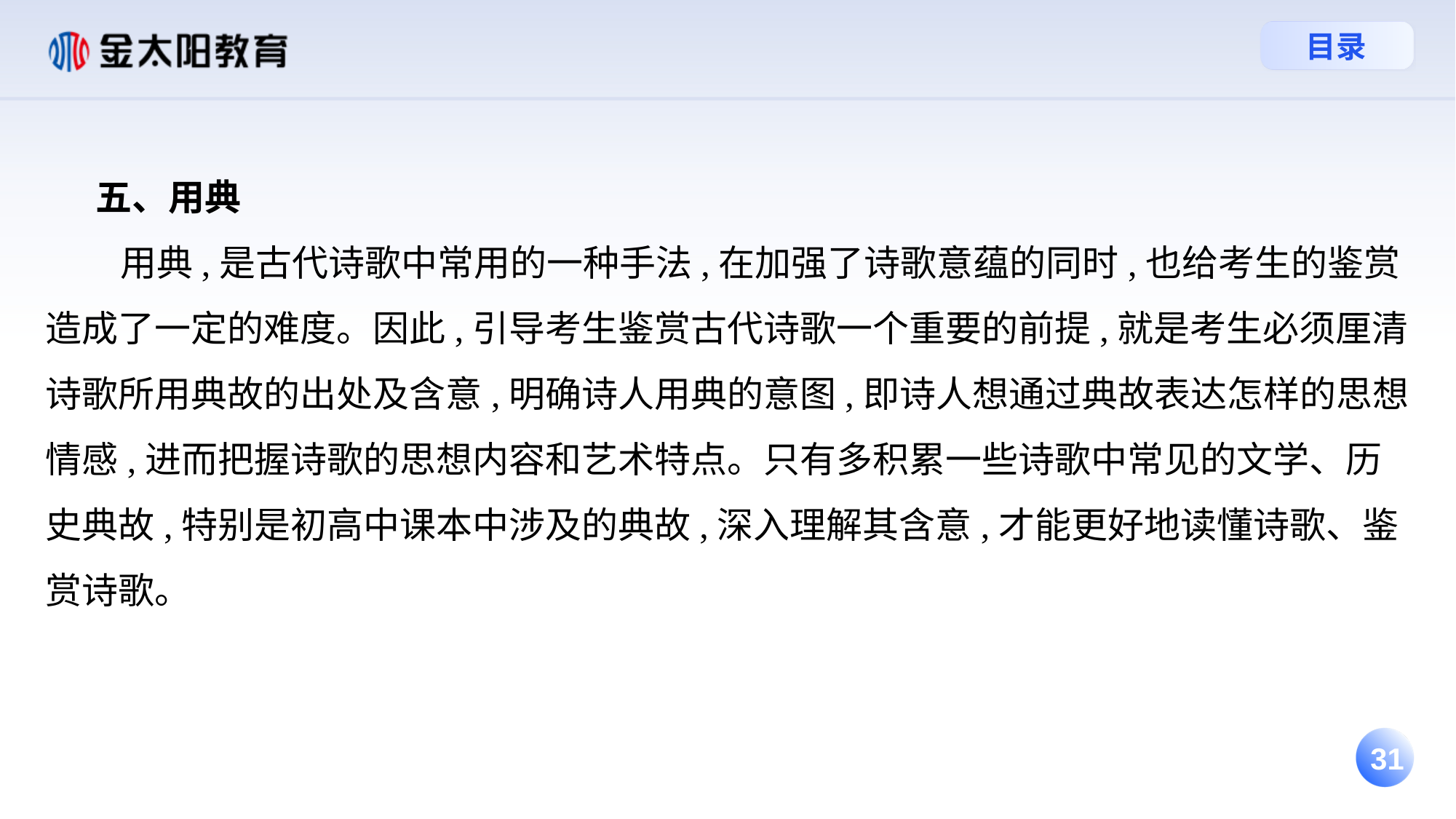

五、用典
        用典,是古代诗歌中常用的一种手法,在加强了诗歌意蕴的同时,也给考生的鉴赏造成了一定的难度。因此,引导考生鉴赏古代诗歌一个重要的前提,就是考生必须厘清诗歌所用典故的出处及含意,明确诗人用典的意图,即诗人想通过典故表达怎样的思想情感,进而把握诗歌的思想内容和艺术特点。只有多积累一些诗歌中常见的文学、历史典故,特别是初高中课本中涉及的典故,深入理解其含意,才能更好地读懂诗歌、鉴赏诗歌。